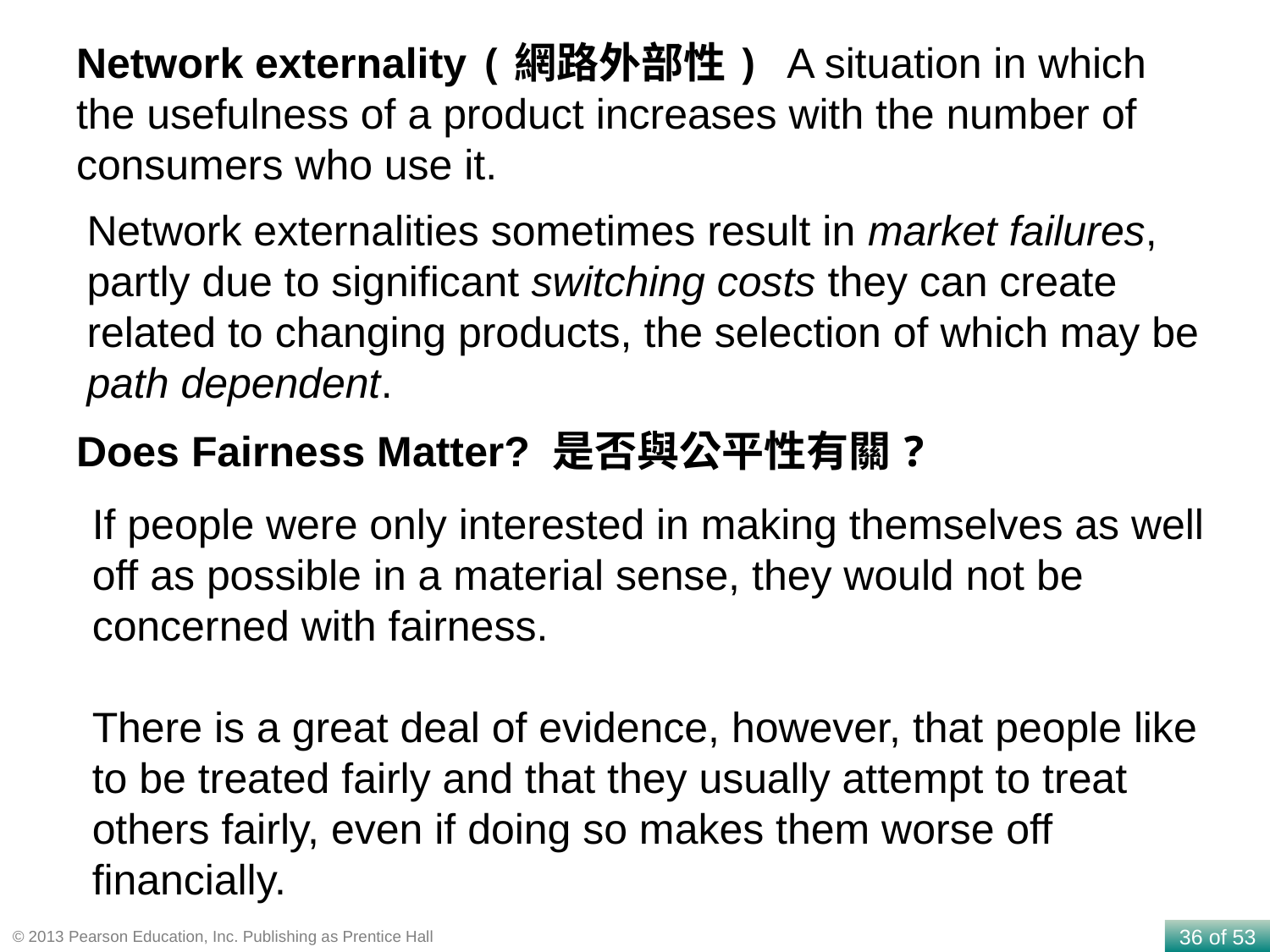

Network externality (網路外部性) A situation in which the usefulness of a product increases with the number of consumers who use it.
Network externalities sometimes result in market failures, partly due to significant switching costs they can create related to changing products, the selection of which may be path dependent.
Does Fairness Matter? 是否與公平性有關?
If people were only interested in making themselves as well off as possible in a material sense, they would not be concerned with fairness.

There is a great deal of evidence, however, that people like to be treated fairly and that they usually attempt to treat others fairly, even if doing so makes them worse off financially.